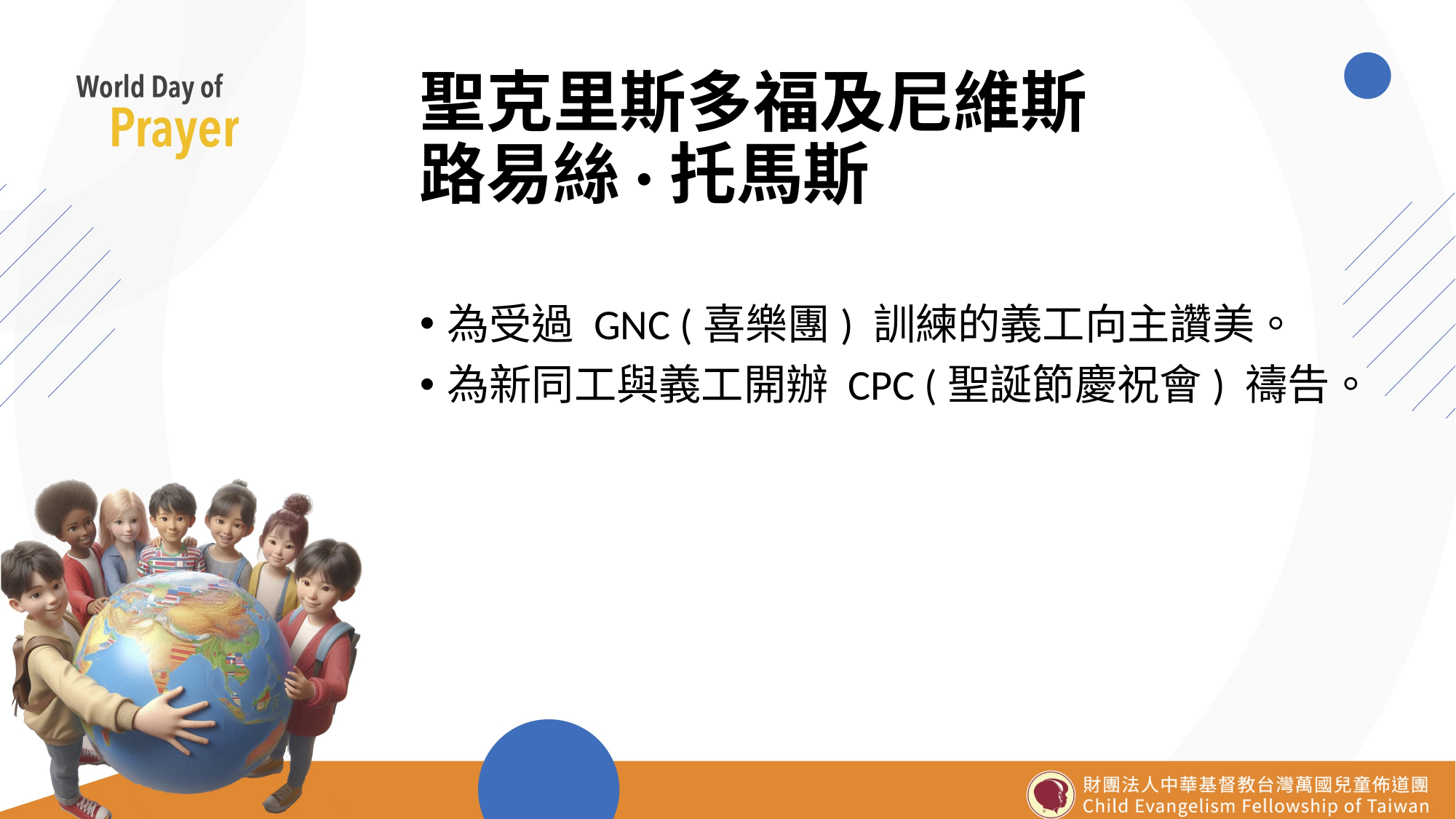

# 聖克里斯多福及尼維斯 路易絲·托馬斯
為受過 GNC (喜樂團) 訓練的義工向主讚美。
為新同工與義工開辦 CPC (聖誕節慶祝會) 禱告。